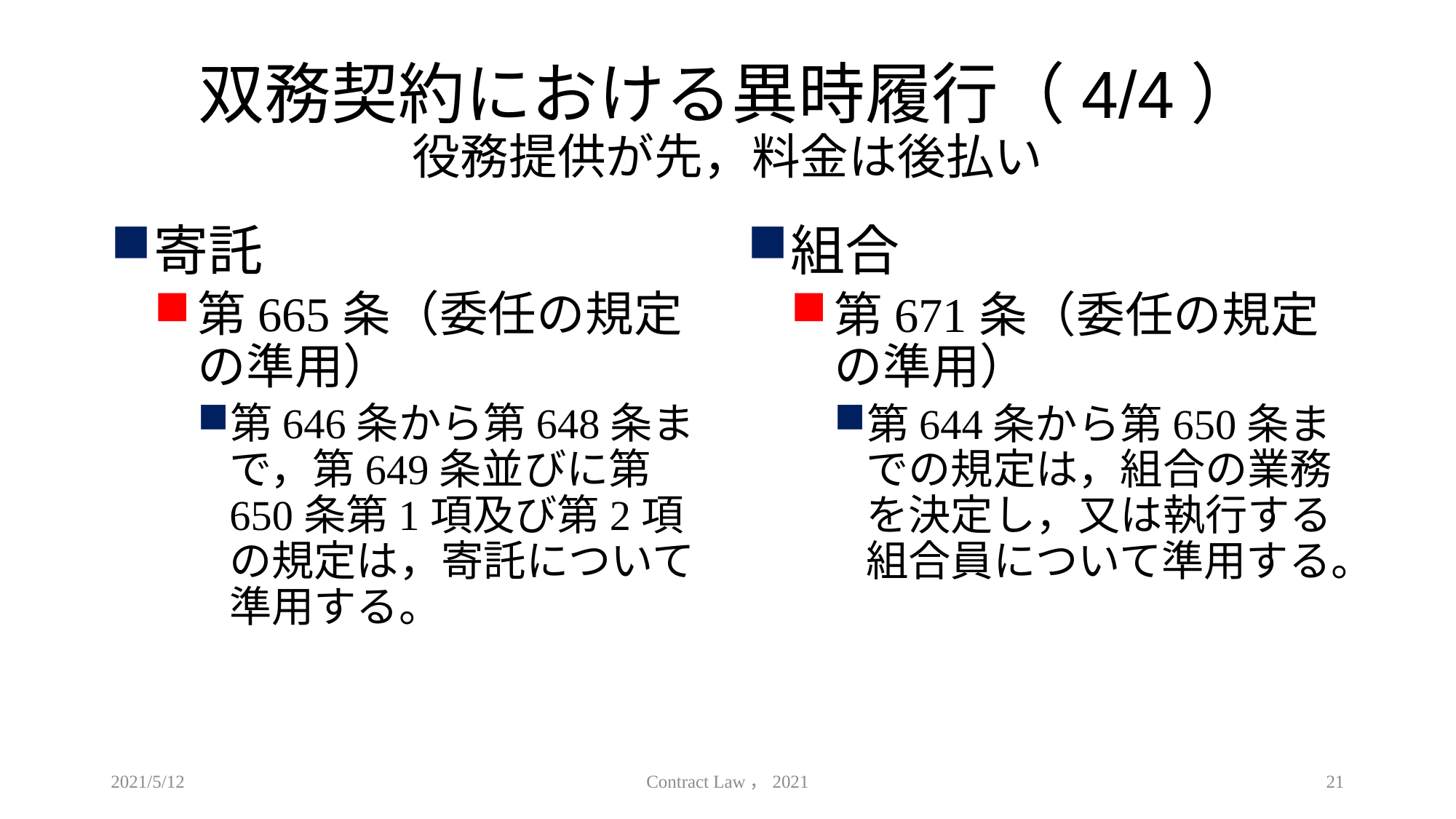

# 双務契約における異時履行（4/4） 役務提供が先，料金は後払い
寄託
第665条（委任の規定の準用）
第646条から第648条まで，第649条並びに第650条第1項及び第2項の規定は，寄託について準用する。
組合
第671条（委任の規定の準用）
第644条から第650条までの規定は，組合の業務を決定し，又は執行する組合員について準用する。
2021/5/12
Contract Law，2021
21